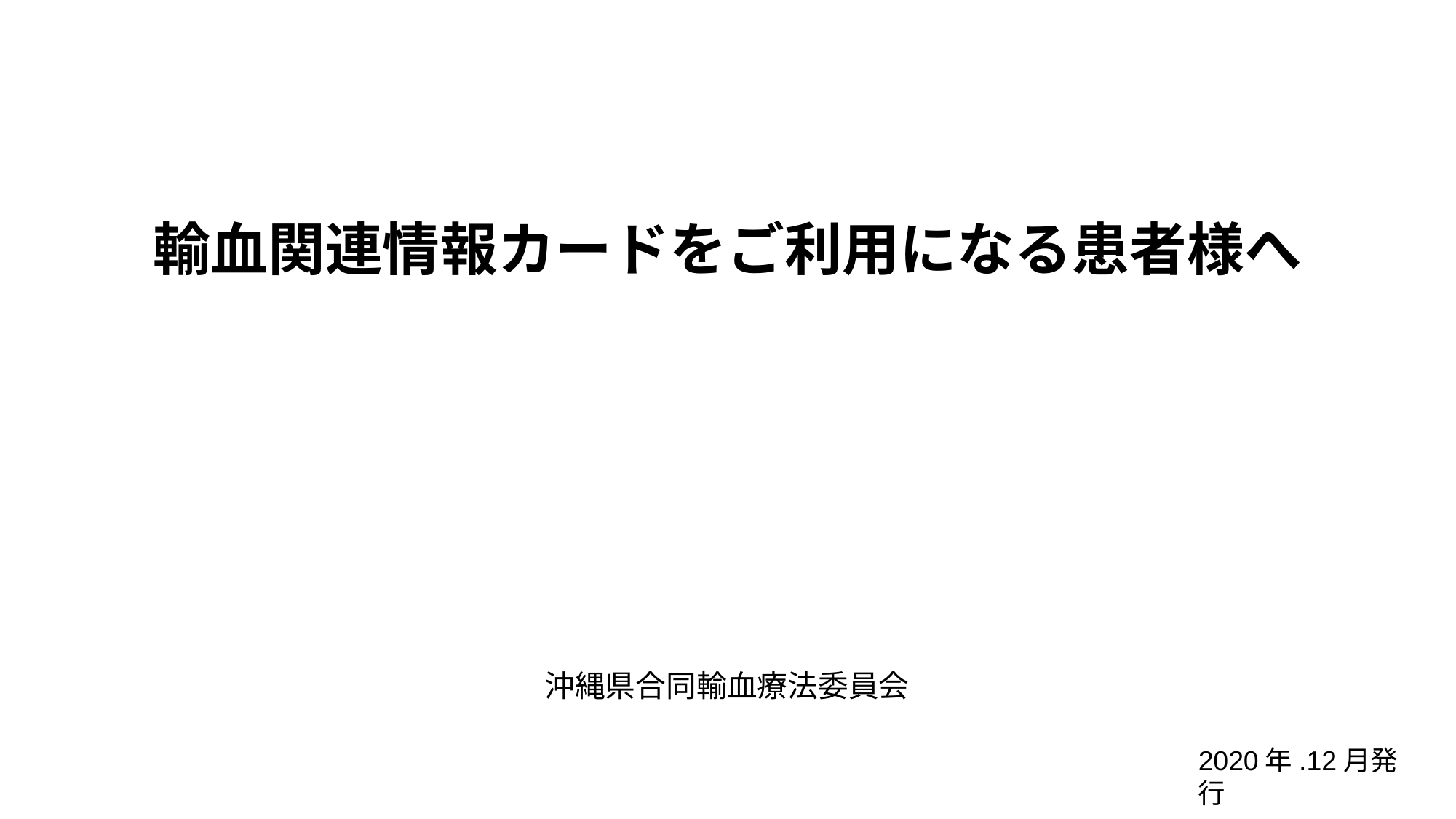

# 輸血関連情報カードをご利用になる患者様へ
沖縄県合同輸血療法委員会
2020年.12月発行